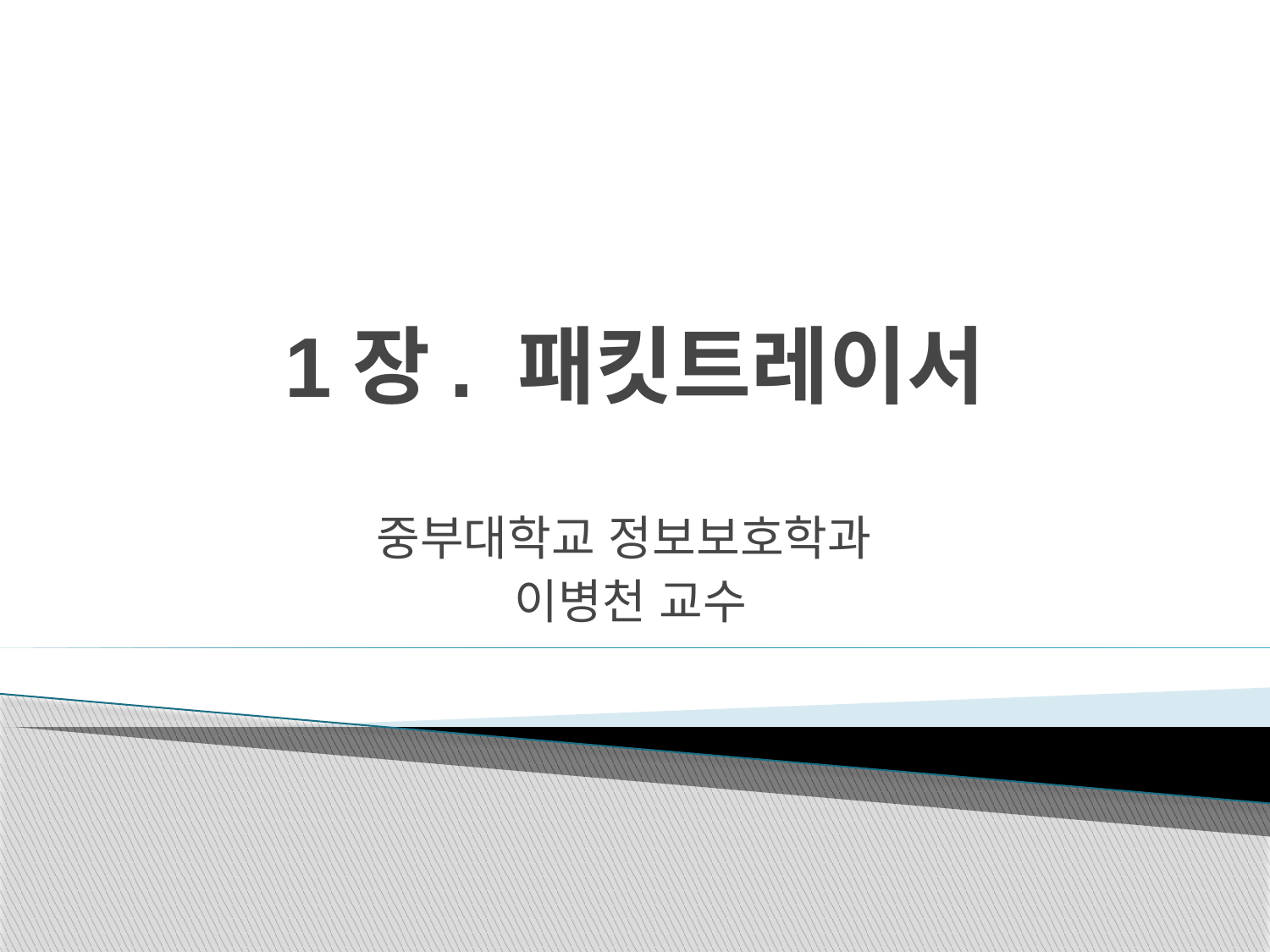

# 1장. 패킷트레이서
중부대학교 정보보호학과
이병천 교수